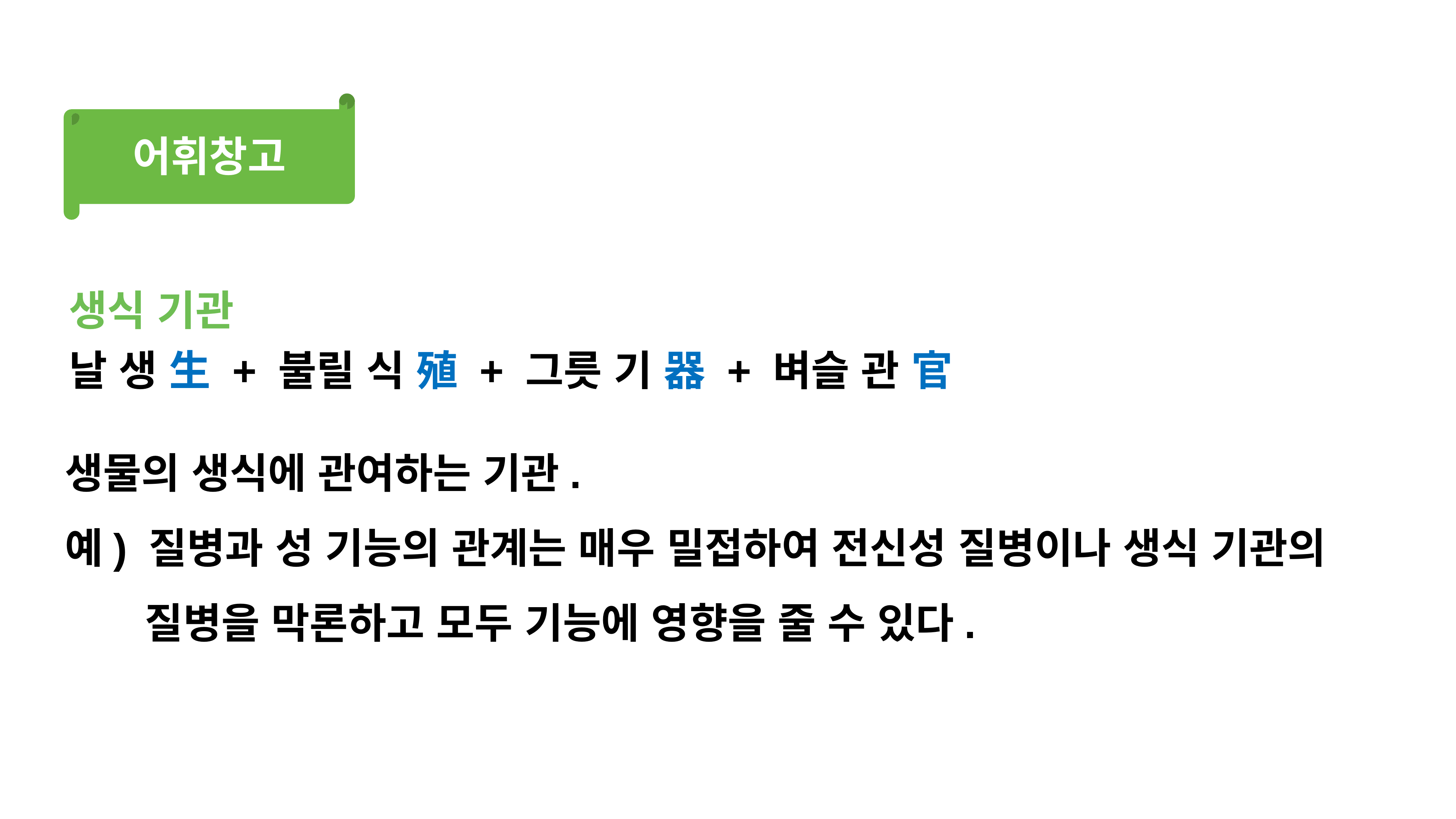

어휘창고
생식 기관
날 생 生 + 불릴 식 殖 + 그릇 기 器 + 벼슬 관 官
생물의 생식에 관여하는 기관.
예) 질병과 성 기능의 관계는 매우 밀접하여 전신성 질병이나 생식 기관의
      질병을 막론하고 모두 기능에 영향을 줄 수 있다.